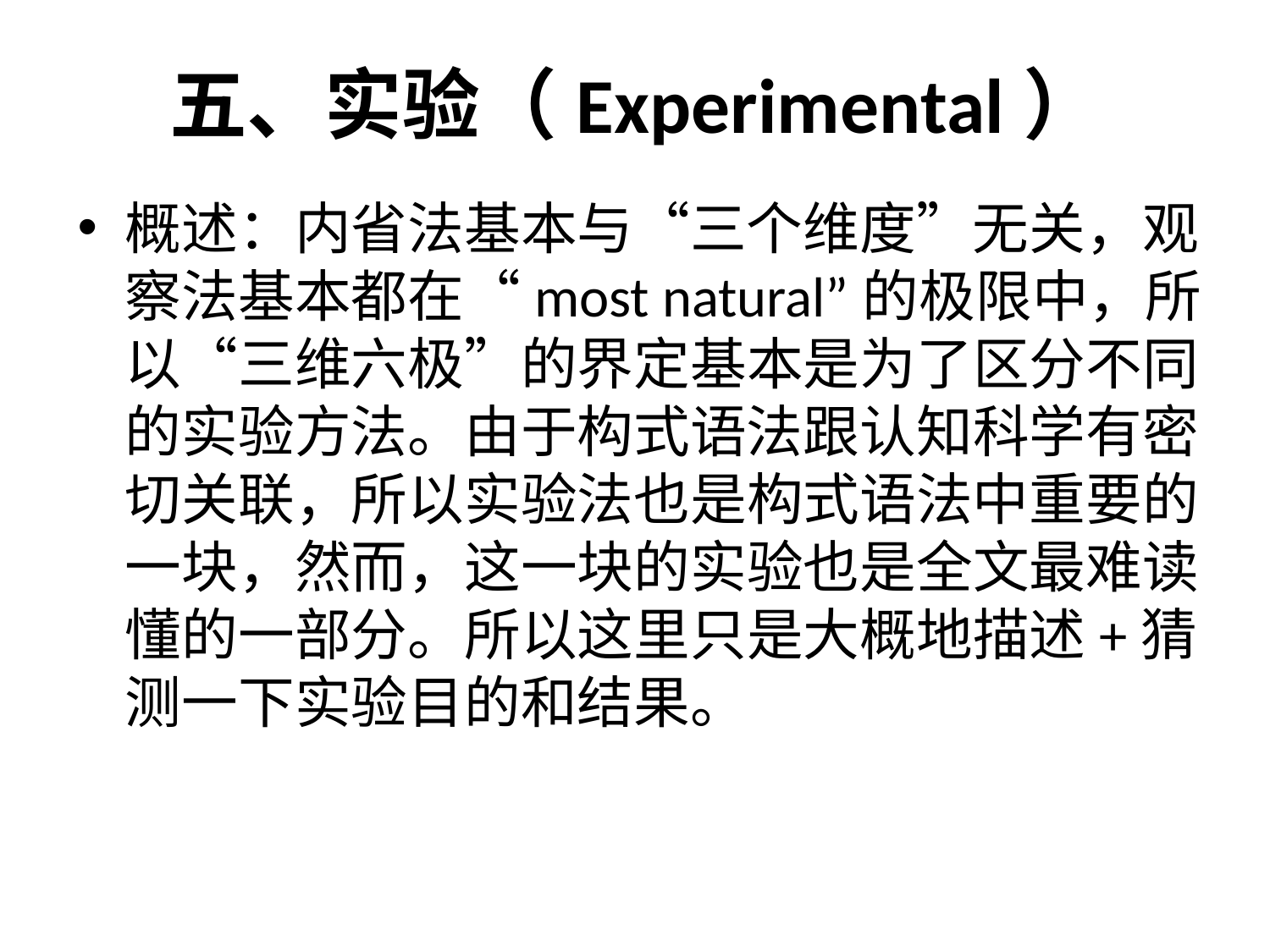

# 五、实验（Experimental）
概述：内省法基本与“三个维度”无关，观察法基本都在“most natural”的极限中，所以“三维六极”的界定基本是为了区分不同的实验方法。由于构式语法跟认知科学有密切关联，所以实验法也是构式语法中重要的一块，然而，这一块的实验也是全文最难读懂的一部分。所以这里只是大概地描述+猜测一下实验目的和结果。